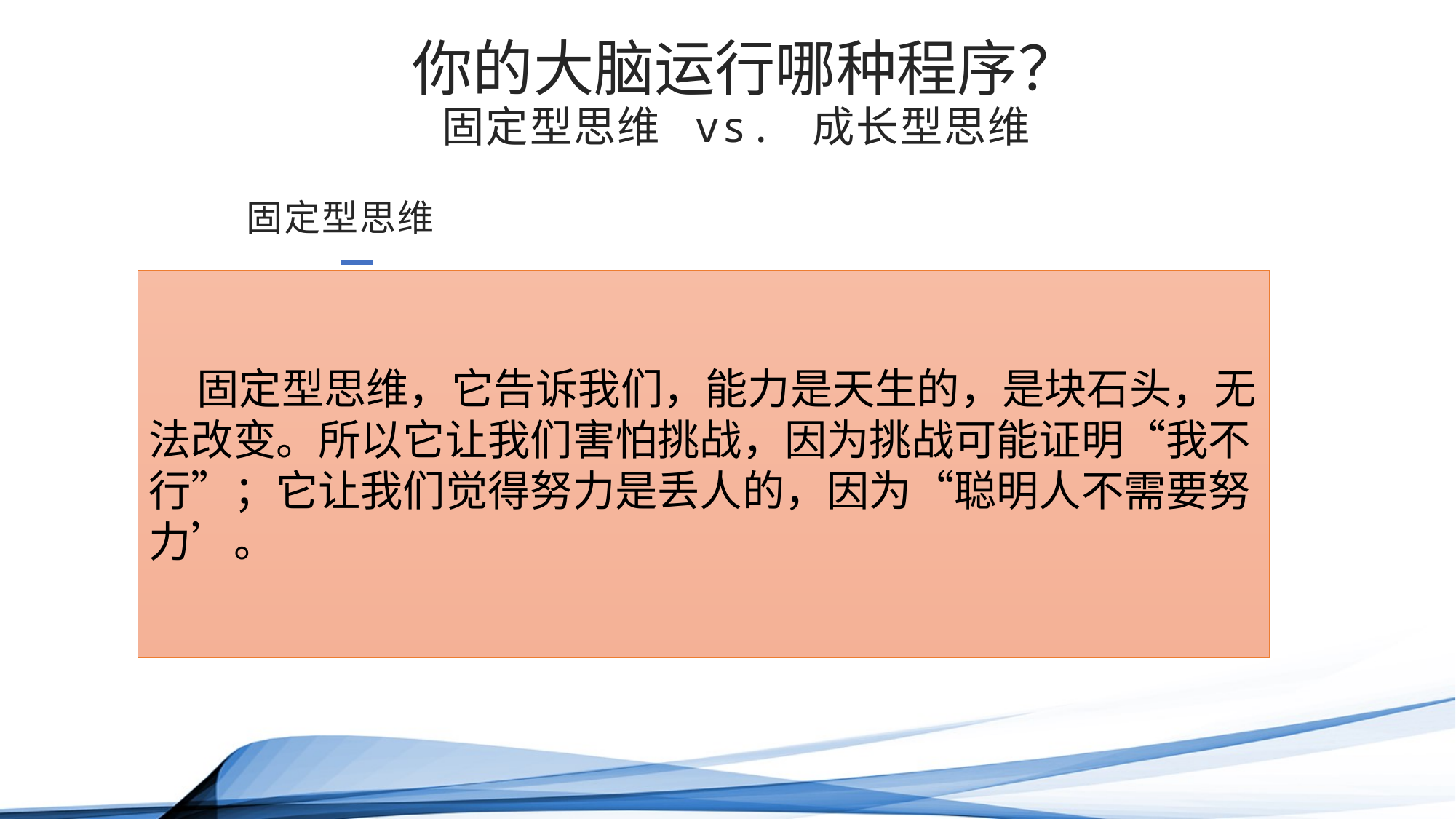

你的大脑运行哪种程序？
固定型思维 vs. 成长型思维
成长型思维
固定型思维
    成长型思维，它告诉我们，能力像肌肉，可以通过锻炼变得强大。所以它让我们欢迎挑战，因为每一次挑战都是锻炼的机会；它让我们珍视努力，因为这是变强的唯一路径。
    固定型思维，它告诉我们，能力是天生的，是块石头，无法改变。所以它让我们害怕挑战，因为挑战可能证明“我不行”；它让我们觉得努力是丢人的，因为“聪明人不需要努力’。